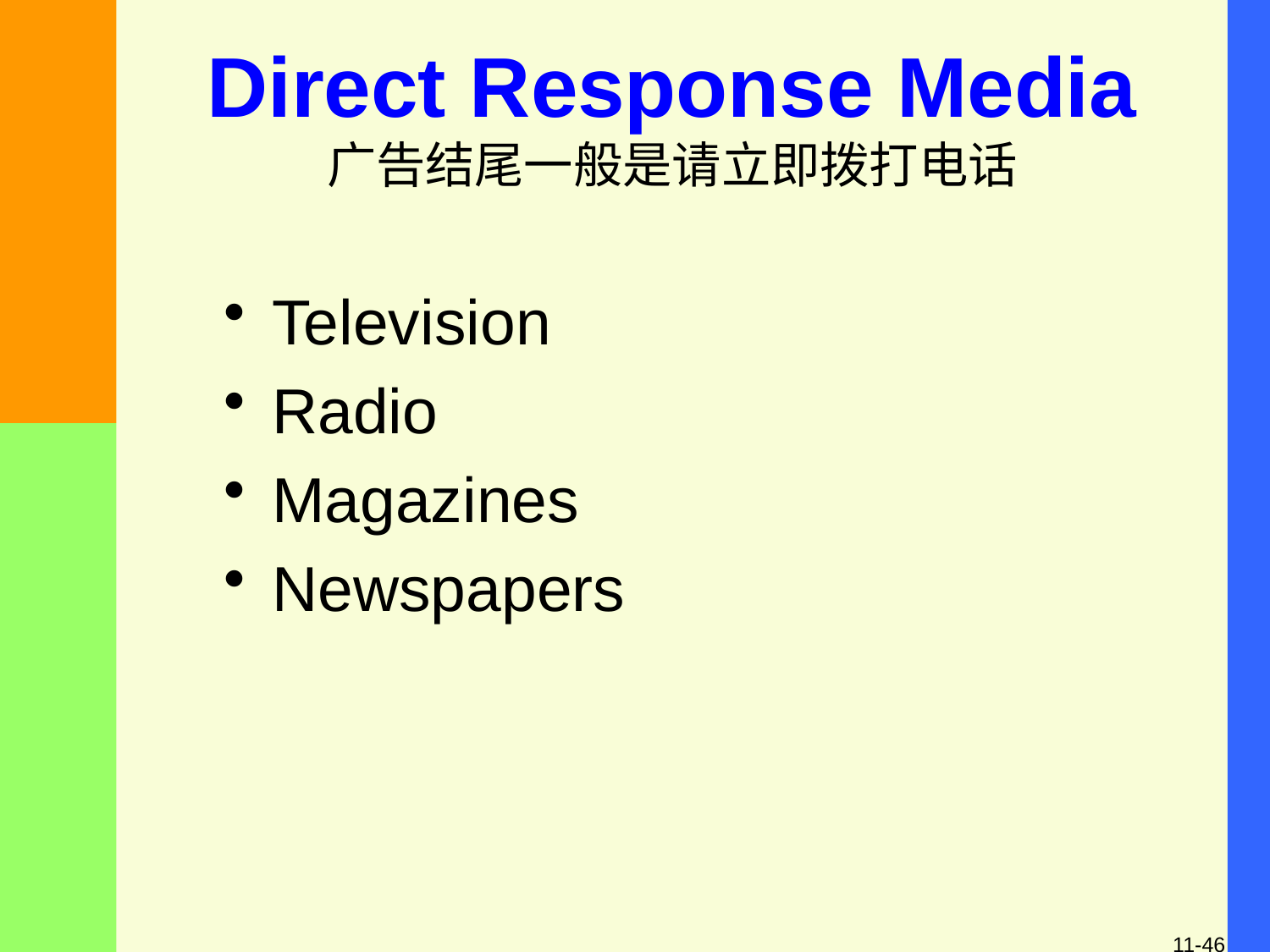

# Direct Response Media 广告结尾一般是请立即拨打电话
Television
Radio
Magazines
Newspapers

11-46